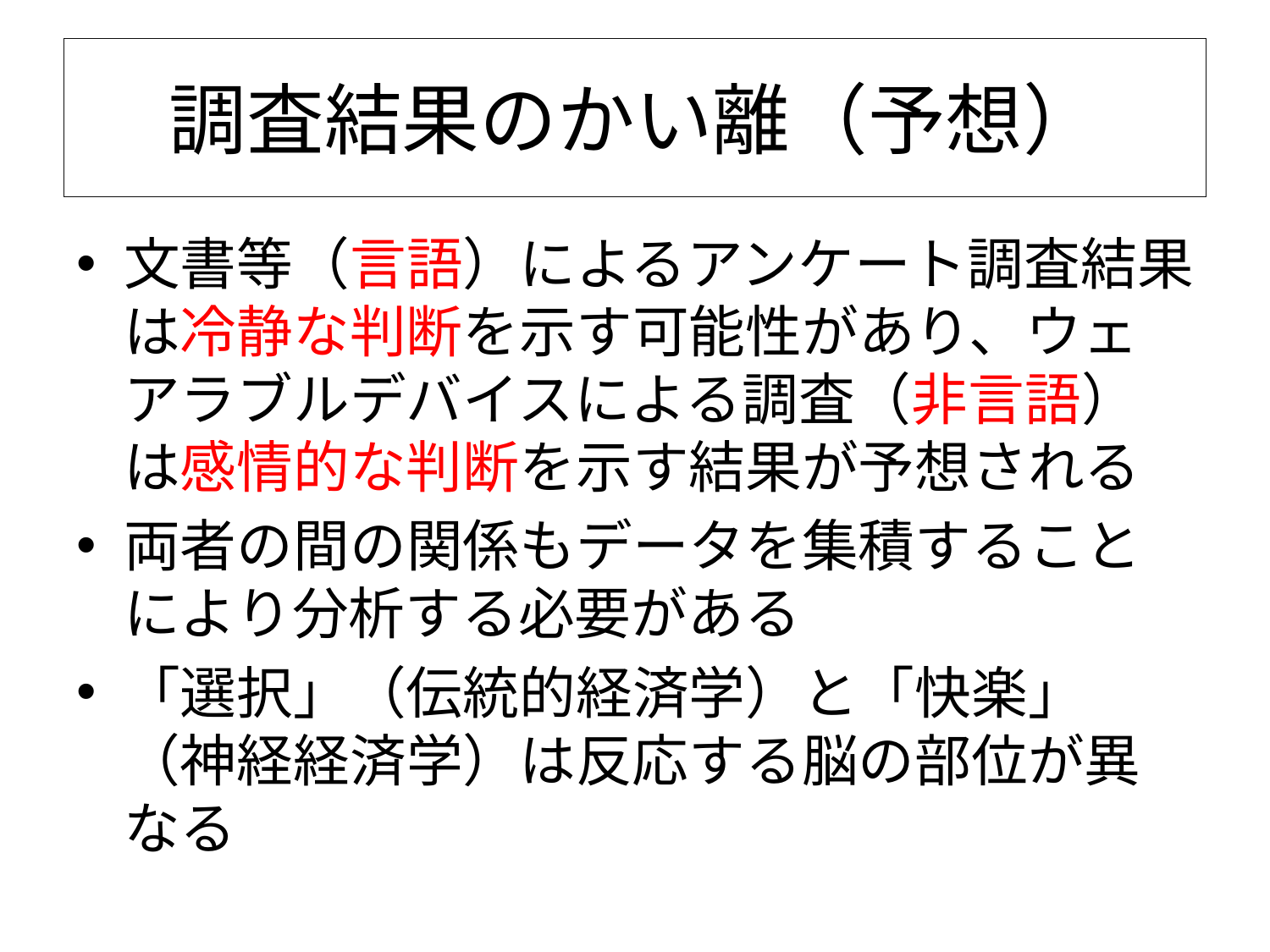

# 調査結果のかい離（予想）
文書等（言語）によるアンケート調査結果は冷静な判断を示す可能性があり、ウェアラブルデバイスによる調査（非言語）は感情的な判断を示す結果が予想される
両者の間の関係もデータを集積することにより分析する必要がある
「選択」（伝統的経済学）と「快楽」（神経経済学）は反応する脳の部位が異なる